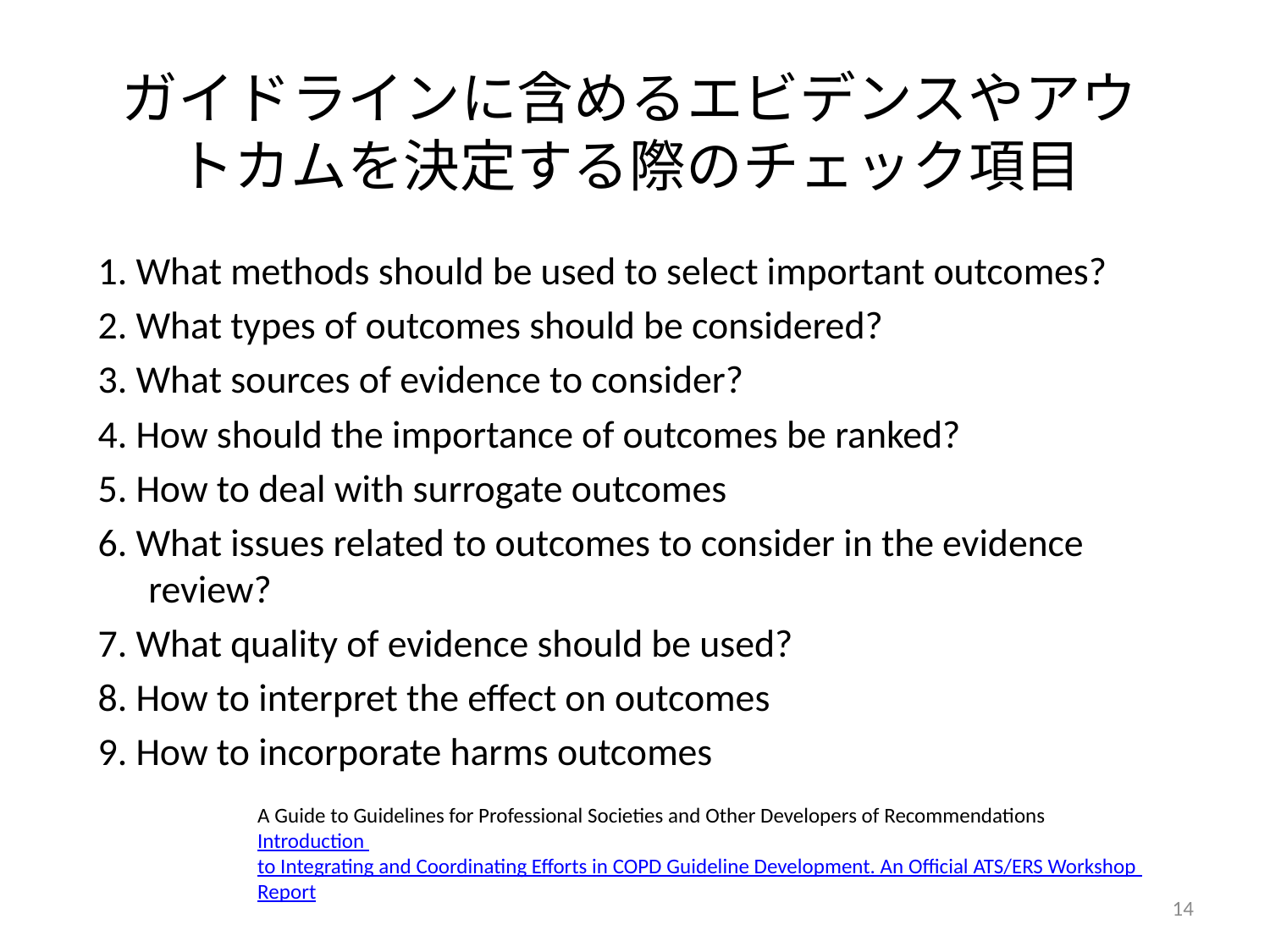

ガイドラインに含めるエビデンスやアウトカムを決定する際のチェック項目
1. What methods should be used to select important outcomes?
2. What types of outcomes should be considered?
3. What sources of evidence to consider?
4. How should the importance of outcomes be ranked?
5. How to deal with surrogate outcomes
6. What issues related to outcomes to consider in the evidence review?
7. What quality of evidence should be used?
8. How to interpret the effect on outcomes
9. How to incorporate harms outcomes
A Guide to Guidelines for Professional Societies and Other Developers of Recommendations
Introduction to Integrating and Coordinating Efforts in COPD Guideline Development. An Official ATS/ERS Workshop Report
14